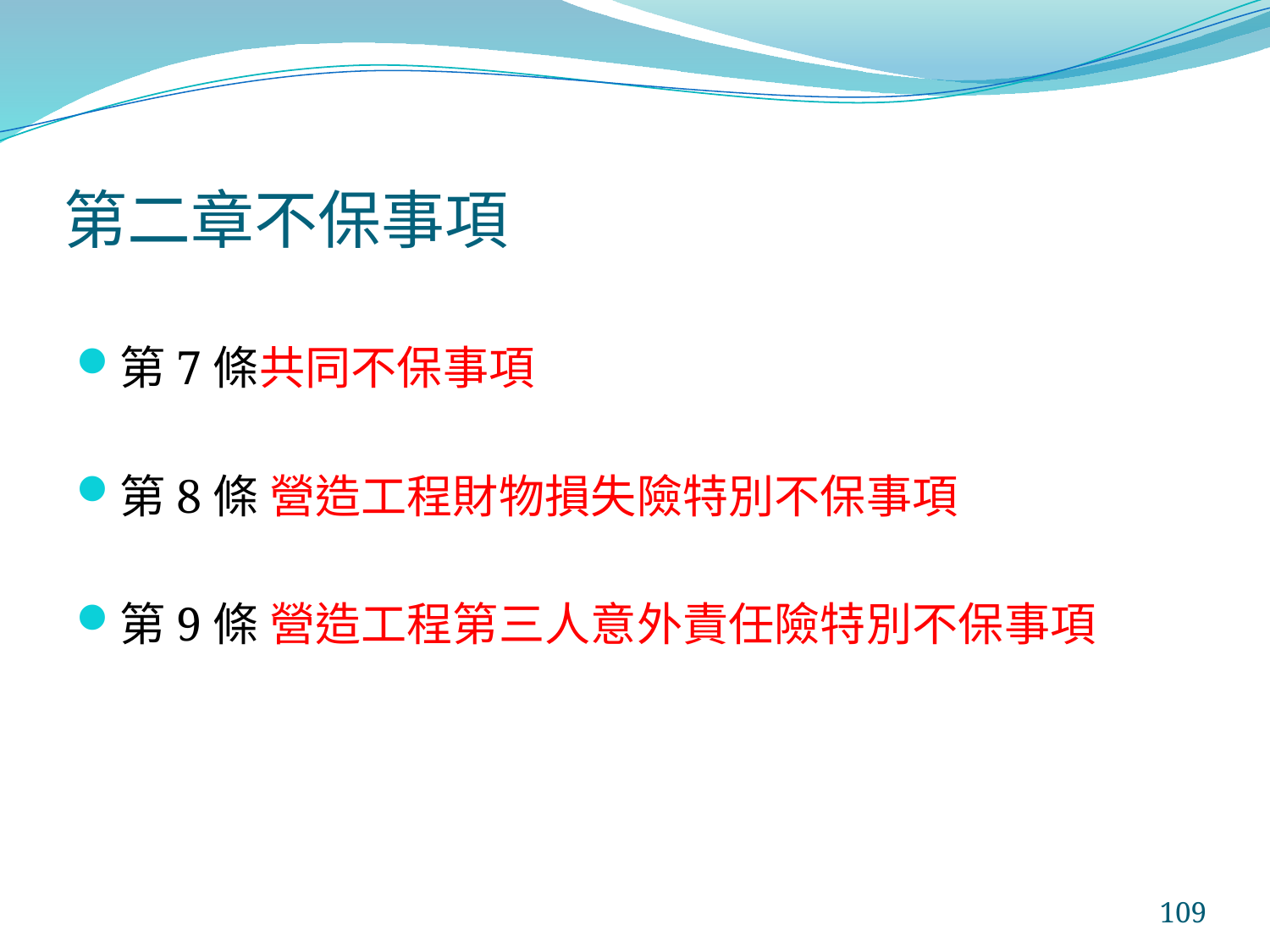

# 第二章不保事項

第7條共同不保事項

第8條 營造工程財物損失險特別不保事項

第9條 營造工程第三人意外責任險特別不保事項

109